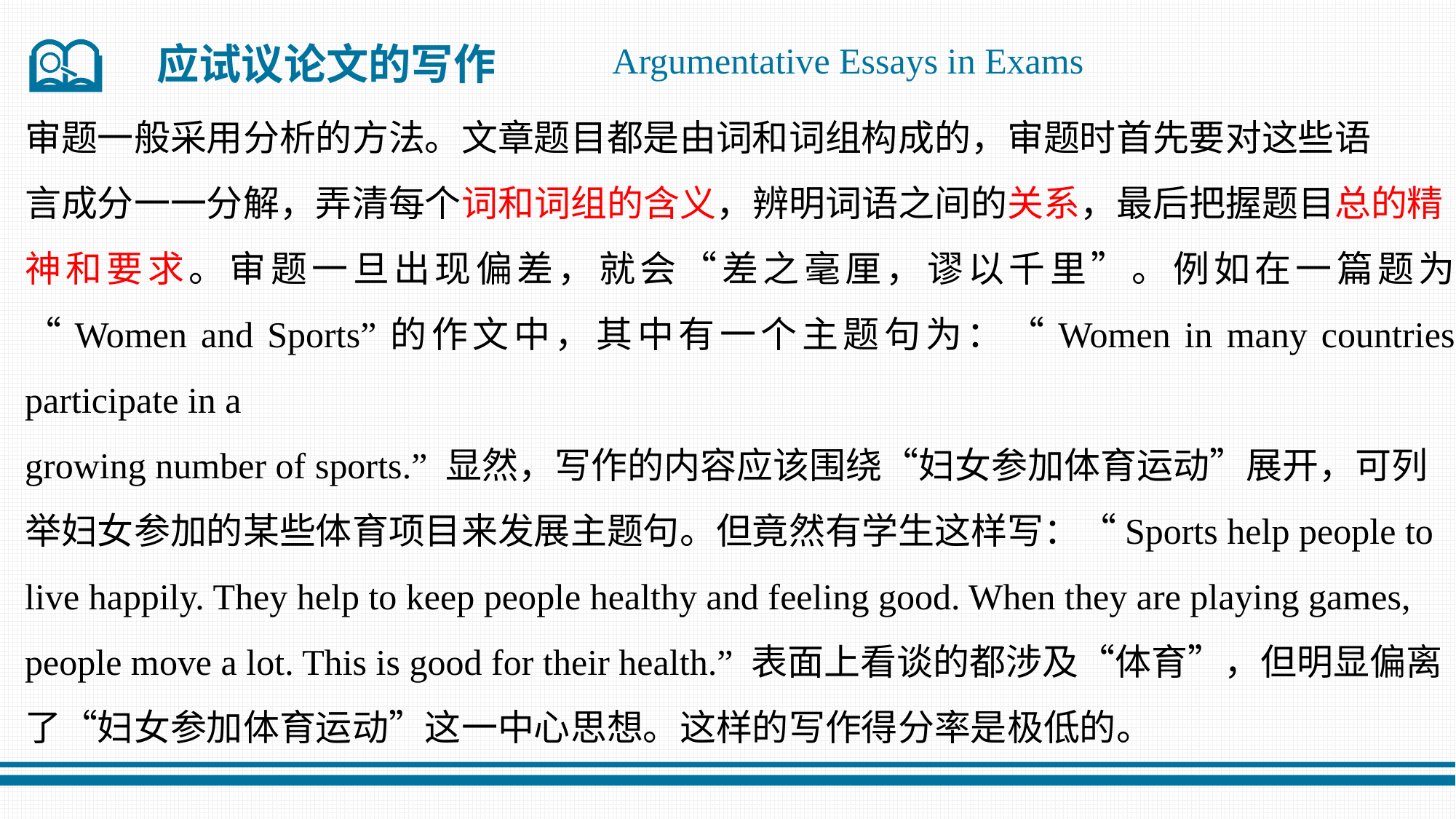

应试议论文的写作
Argumentative Essays in Exams
审题一般采用分析的方法。文章题目都是由词和词组构成的，审题时首先要对这些语
言成分一一分解，弄清每个词和词组的含义，辨明词语之间的关系，最后把握题目总的精
神和要求。审题一旦出现偏差，就会“差之毫厘，谬以千里”。例如在一篇题为 “Women and Sports”的作文中，其中有一个主题句为：“Women in many countries participate in a
growing number of sports.” 显然，写作的内容应该围绕“妇女参加体育运动”展开，可列
举妇女参加的某些体育项目来发展主题句。但竟然有学生这样写：“Sports help people to
live happily. They help to keep people healthy and feeling good. When they are playing games,
people move a lot. This is good for their health.” 表面上看谈的都涉及“体育”，但明显偏离
了“妇女参加体育运动”这一中心思想。这样的写作得分率是极低的。